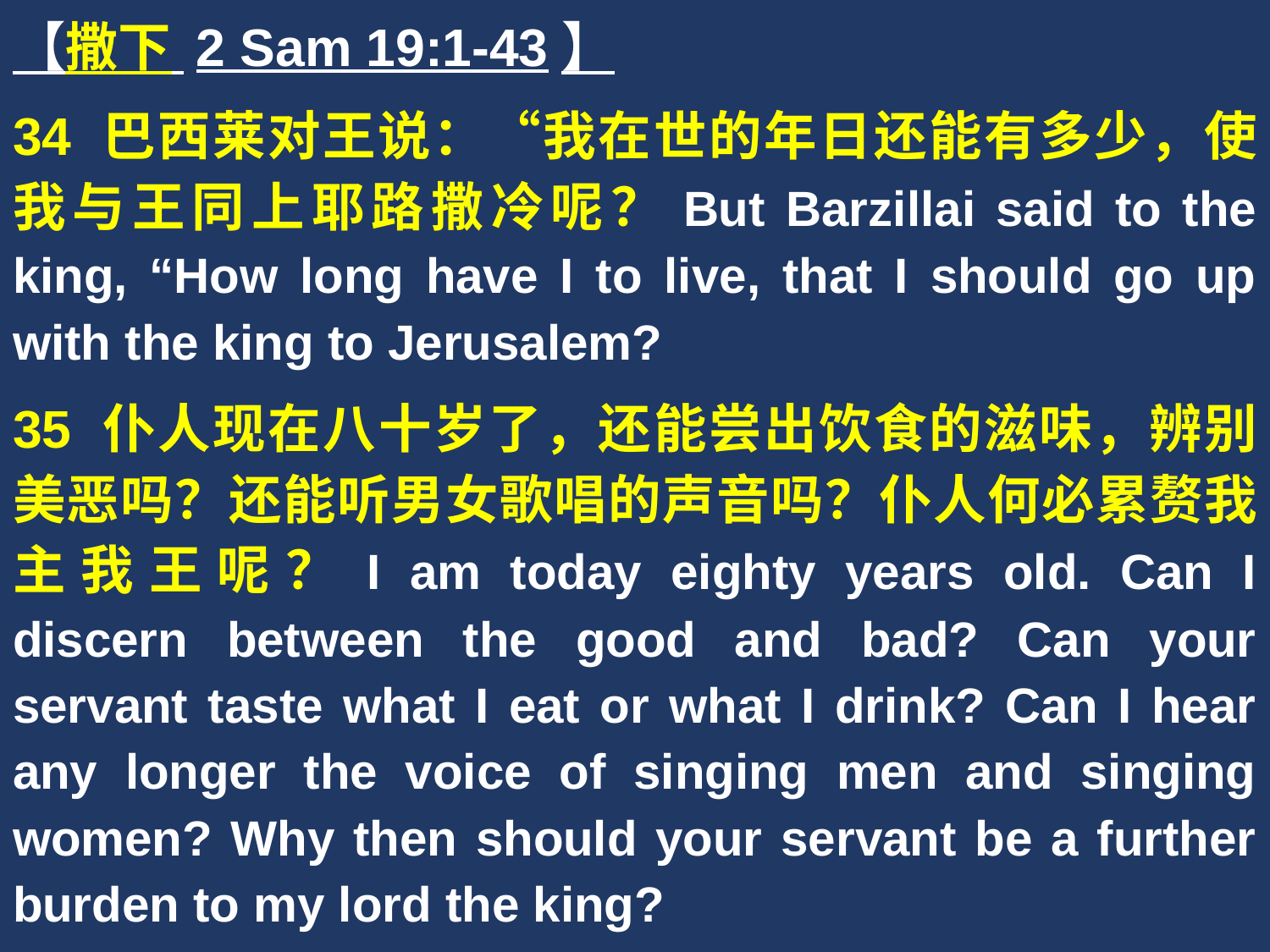

【撒下 2 Sam 19:1-43】
34 巴西莱对王说：“我在世的年日还能有多少，使我与王同上耶路撒冷呢？But Barzillai said to the king, “How long have I to live, that I should go up with the king to Jerusalem?
35 仆人现在八十岁了，还能尝出饮食的滋味，辨别美恶吗？还能听男女歌唱的声音吗？仆人何必累赘我主我王呢？I am today eighty years old. Can I discern between the good and bad? Can your servant taste what I eat or what I drink? Can I hear any longer the voice of singing men and singing women? Why then should your servant be a further burden to my lord the king?